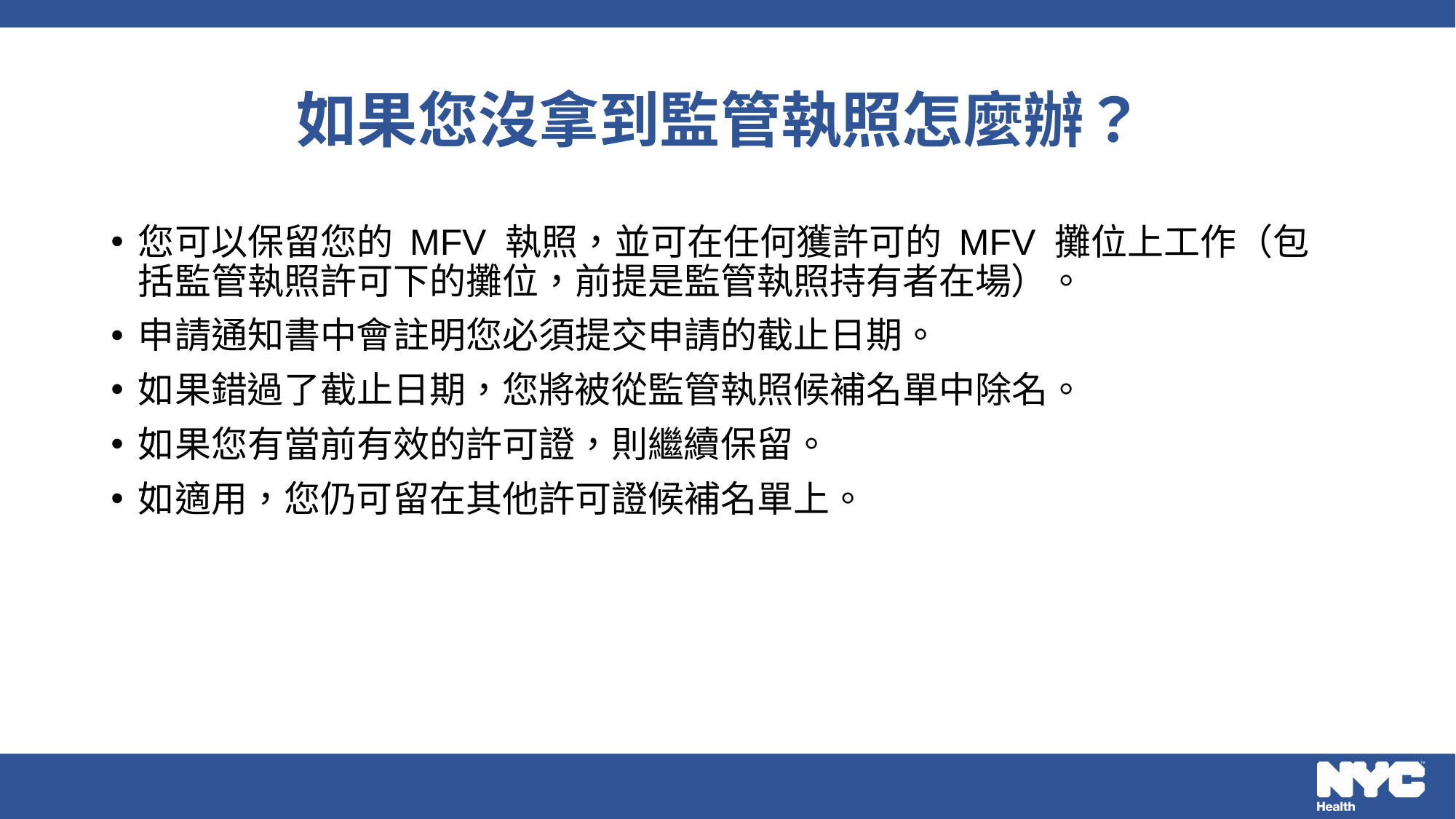

# 如果您沒拿到監管執照怎麼辦？
您可以保留您的 MFV 執照，並可在任何獲許可的 MFV 攤位上工作（包括監管執照許可下的攤位，前提是監管執照持有者在場）。
申請通知書中會註明您必須提交申請的截止日期。
如果錯過了截止日期，您將被從監管執照候補名單中除名。
如果您有當前有效的許可證，則繼續保留。
如適用，您仍可留在其他許可證候補名單上。